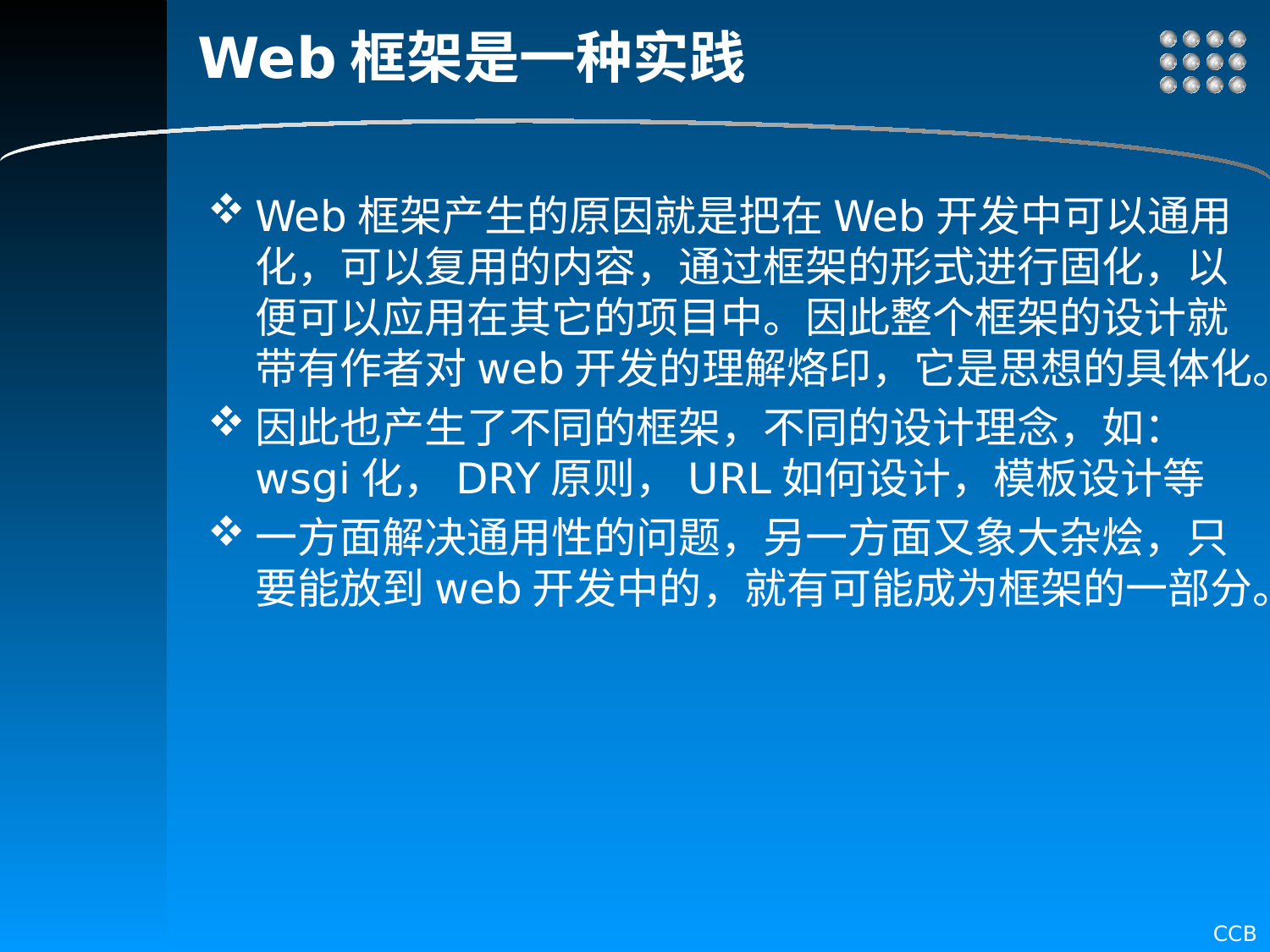

# Web框架是一种实践
Web框架产生的原因就是把在Web开发中可以通用化，可以复用的内容，通过框架的形式进行固化，以便可以应用在其它的项目中。因此整个框架的设计就带有作者对web开发的理解烙印，它是思想的具体化。
因此也产生了不同的框架，不同的设计理念，如：wsgi化，DRY原则，URL如何设计，模板设计等
一方面解决通用性的问题，另一方面又象大杂烩，只要能放到web开发中的，就有可能成为框架的一部分。